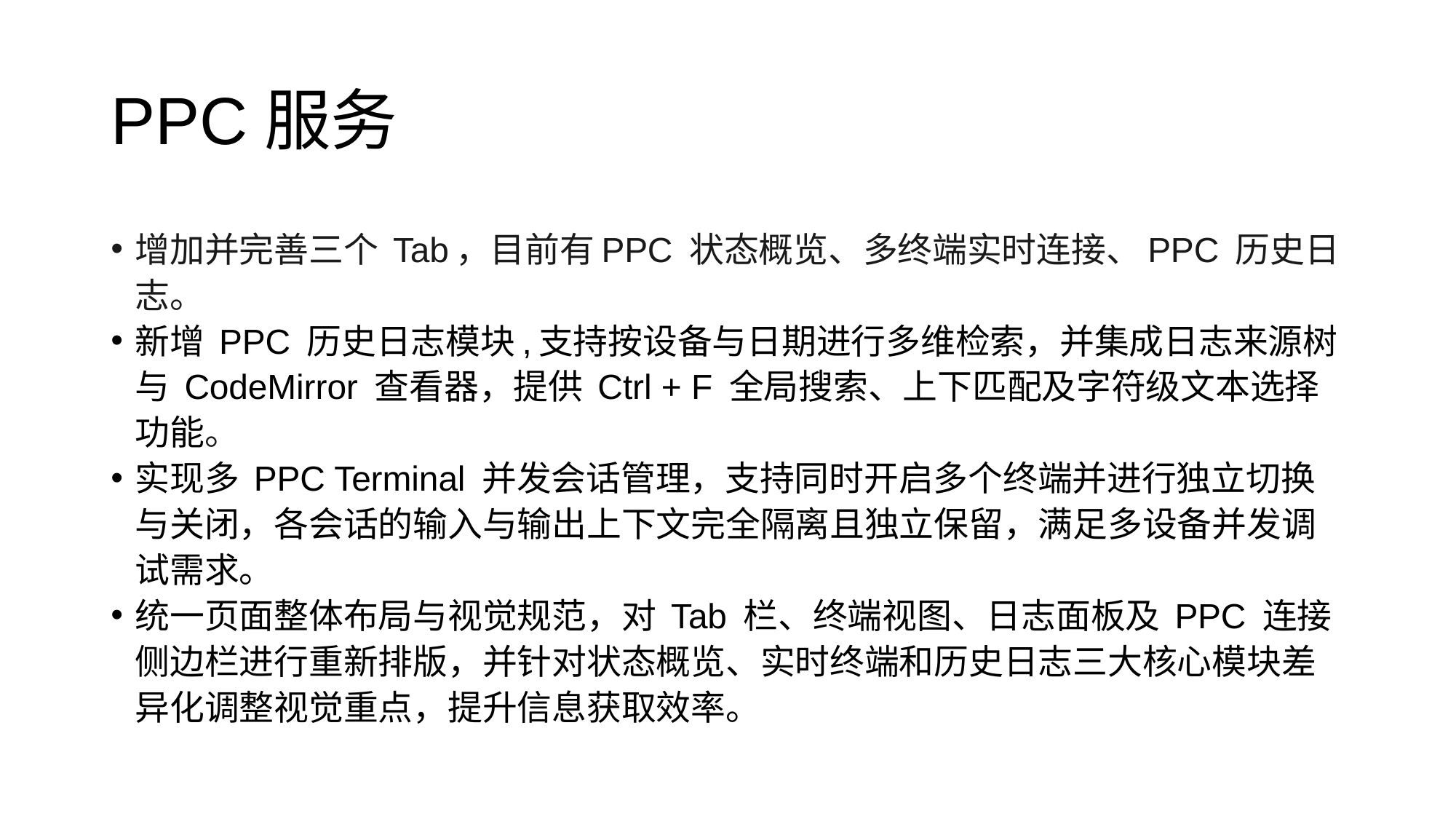

# PPC服务
增加并完善三个 Tab，目前有PPC 状态概览、多终端实时连接、PPC 历史日志。
新增 PPC 历史日志模块,支持按设备与日期进行多维检索，并集成日志来源树与 CodeMirror 查看器，提供 Ctrl + F 全局搜索、上下匹配及字符级文本选择功能。
实现多 PPC Terminal 并发会话管理，支持同时开启多个终端并进行独立切换与关闭，各会话的输入与输出上下文完全隔离且独立保留，满足多设备并发调试需求。
统一页面整体布局与视觉规范，对 Tab 栏、终端视图、日志面板及 PPC 连接侧边栏进行重新排版，并针对状态概览、实时终端和历史日志三大核心模块差异化调整视觉重点，提升信息获取效率。